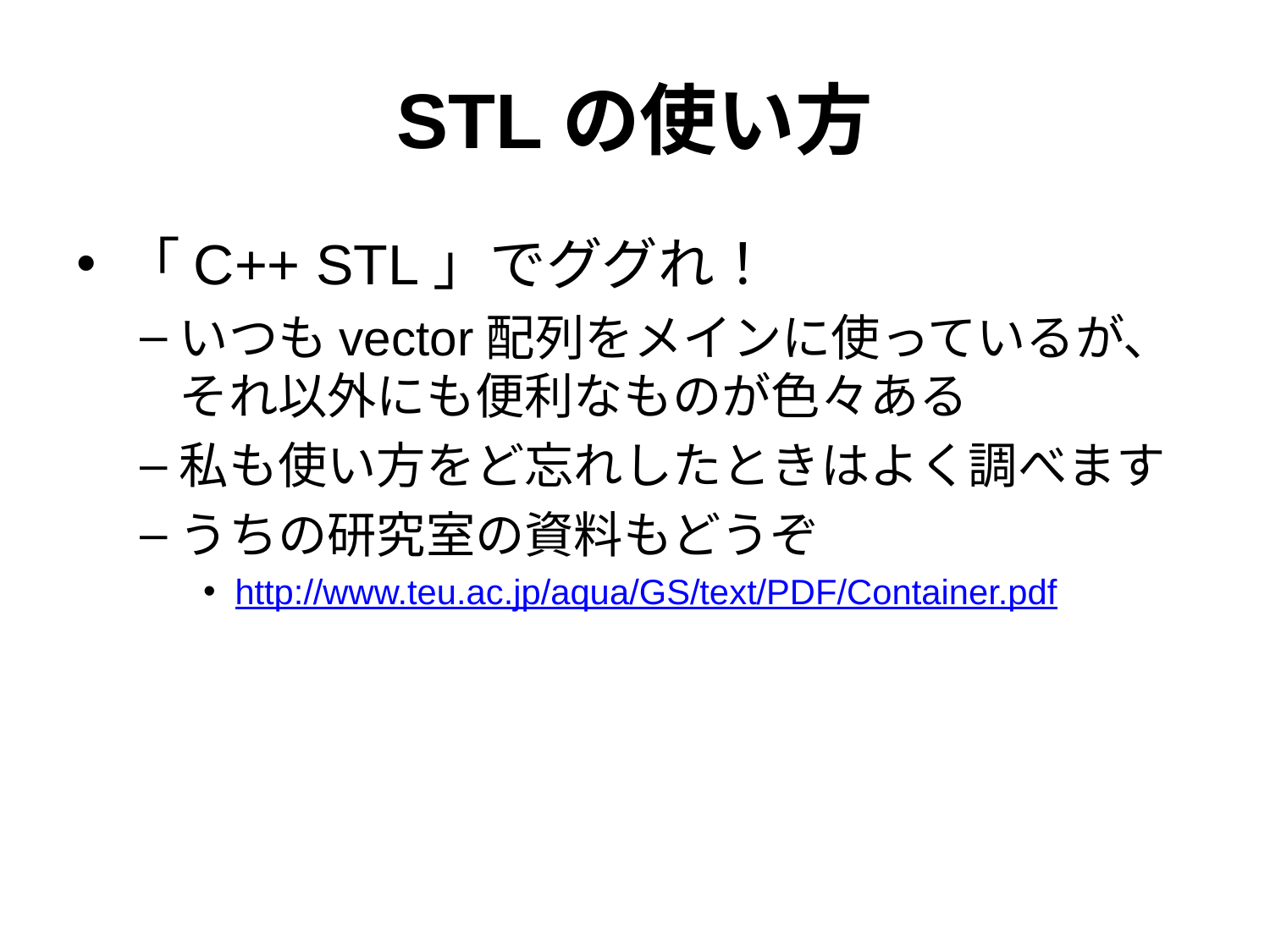

# STLの使い方
「C++ STL」でググれ！
いつもvector配列をメインに使っているが、それ以外にも便利なものが色々ある
私も使い方をど忘れしたときはよく調べます
うちの研究室の資料もどうぞ
http://www.teu.ac.jp/aqua/GS/text/PDF/Container.pdf